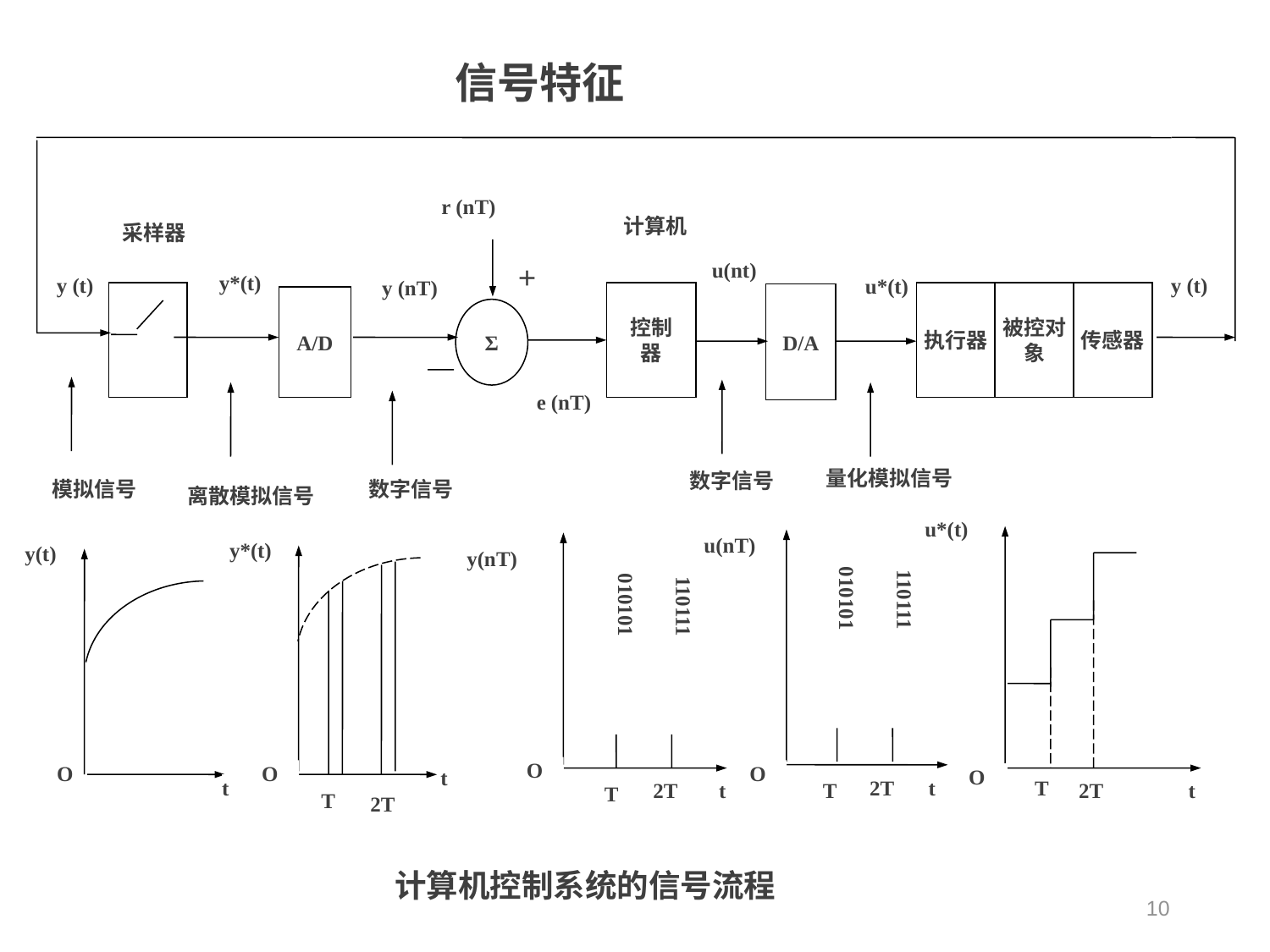

信号特征

r (nT)
计算机
采样器

u(nt)
y*(t)
u*(t)
y (t)
＋
y (t)
y (nT)

控制
器
执行器
被控对象
传感器
D/A
A/D

Σ

e (nT)

量化模拟信号
数字信号
模拟信号
离散模拟信号
数字信号
u*(t)

u(nT)

010101
110111

O

y*(t)
y(t)

y(nT)

010101
110111

O
O
O
O
t

t

2T
t
T
2T
t
T
2T
t
T
T
2T
计算机控制系统的信号流程
10